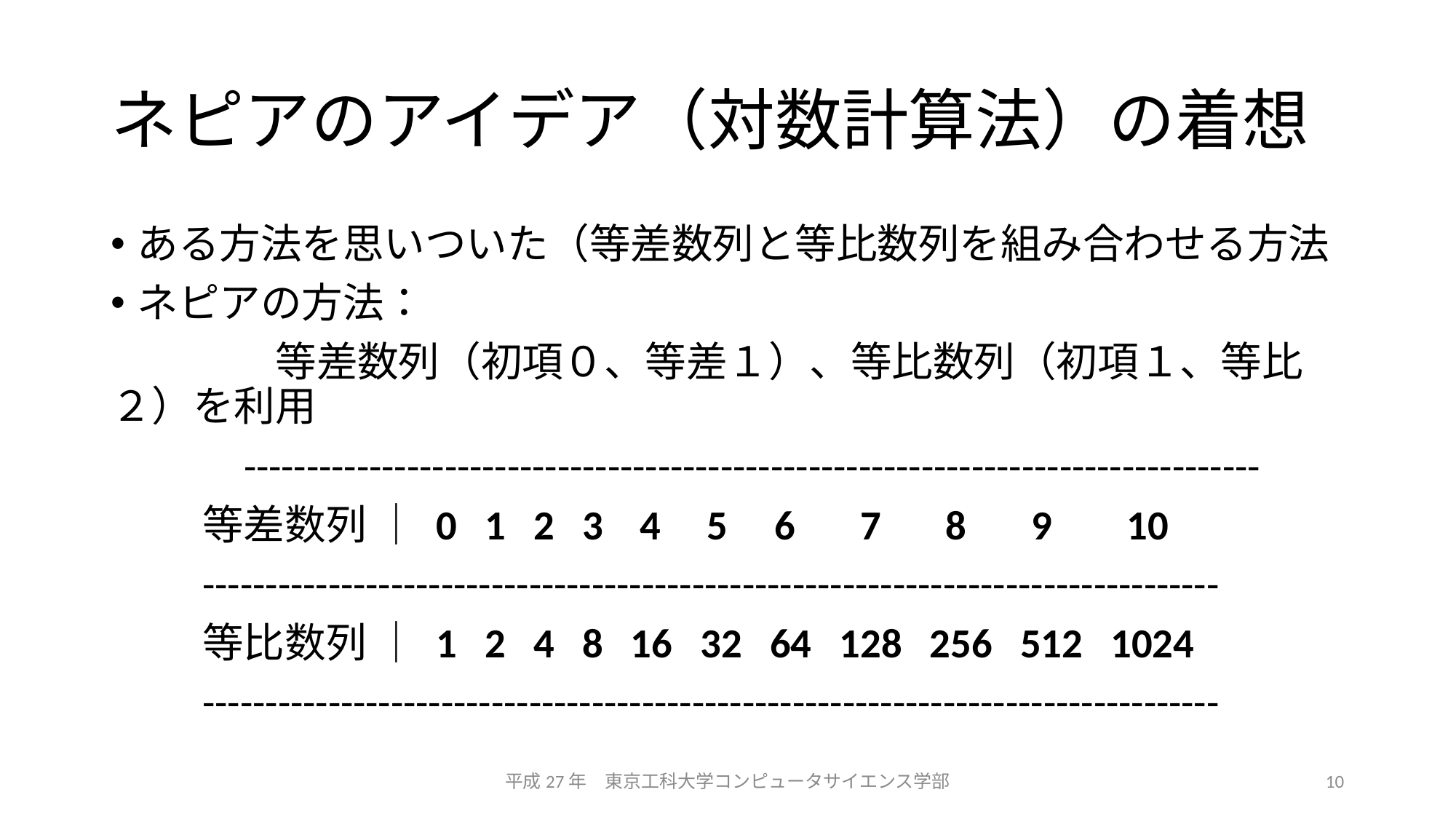

# ネピアのアイデア（対数計算法）の着想
ある方法を思いついた（等差数列と等比数列を組み合わせる方法
ネピアの方法：
　　　　等差数列（初項０、等差１）、等比数列（初項１、等比２）を利用
　　　---------------------------------------------------------------------------------
　　 等差数列 ｜ 0   1   2   3    4     5     6       7       8       9        10
　　---------------------------------------------------------------------------------
　　 等比数列 ｜ 1   2   4   8   16   32   64   128   256   512   1024
　　---------------------------------------------------------------------------------

平成27年　東京工科大学コンピュータサイエンス学部
10